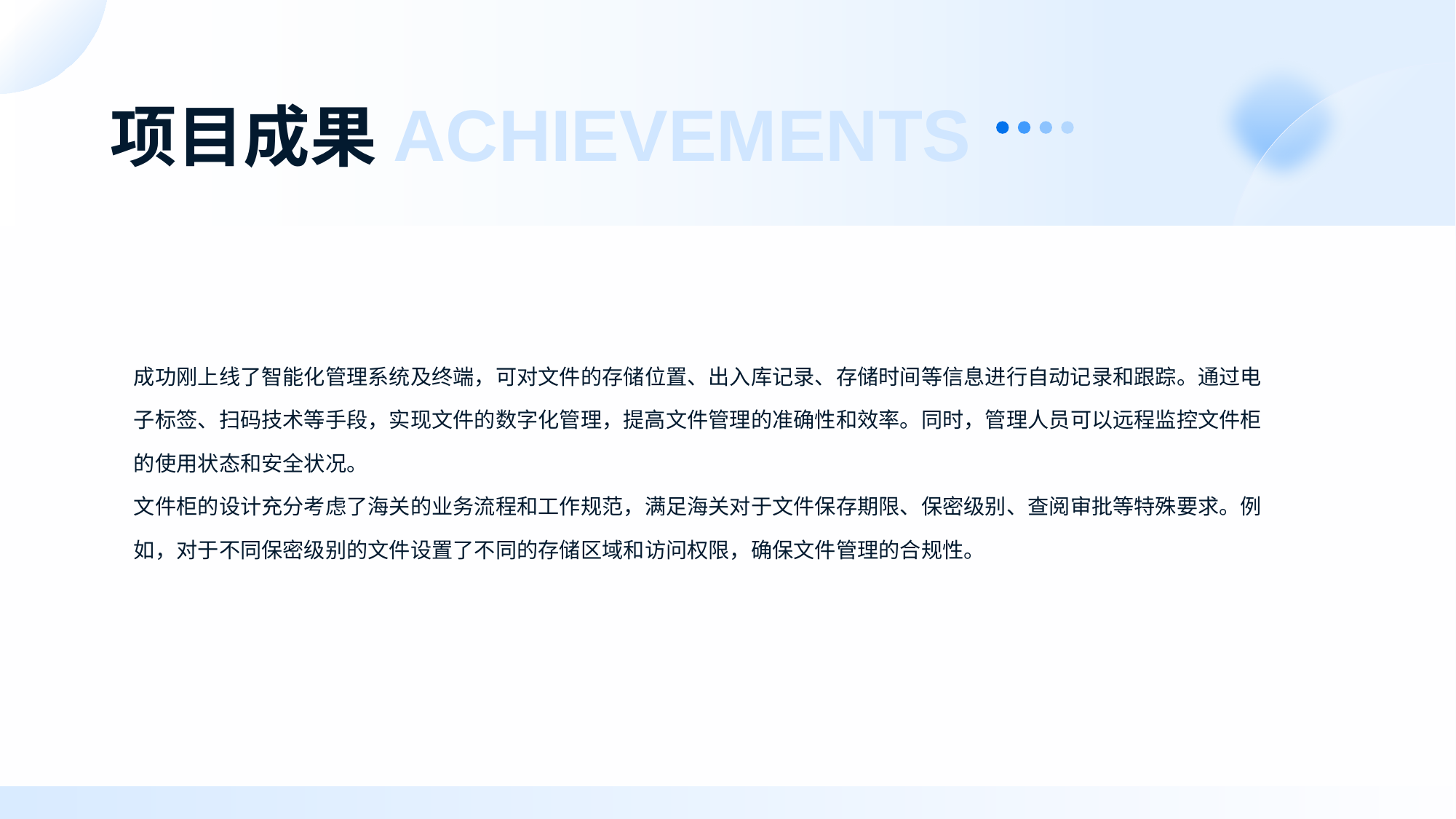

# 项目成果ACHIEVEMENTS
成功刚上线了智能化管理系统及终端，可对文件的存储位置、出入库记录、存储时间等信息进行自动记录和跟踪。通过电子标签、扫码技术等手段，实现文件的数字化管理，提高文件管理的准确性和效率。同时，管理人员可以远程监控文件柜的使用状态和安全状况。
文件柜的设计充分考虑了海关的业务流程和工作规范，满足海关对于文件保存期限、保密级别、查阅审批等特殊要求。例如，对于不同保密级别的文件设置了不同的存储区域和访问权限，确保文件管理的合规性。